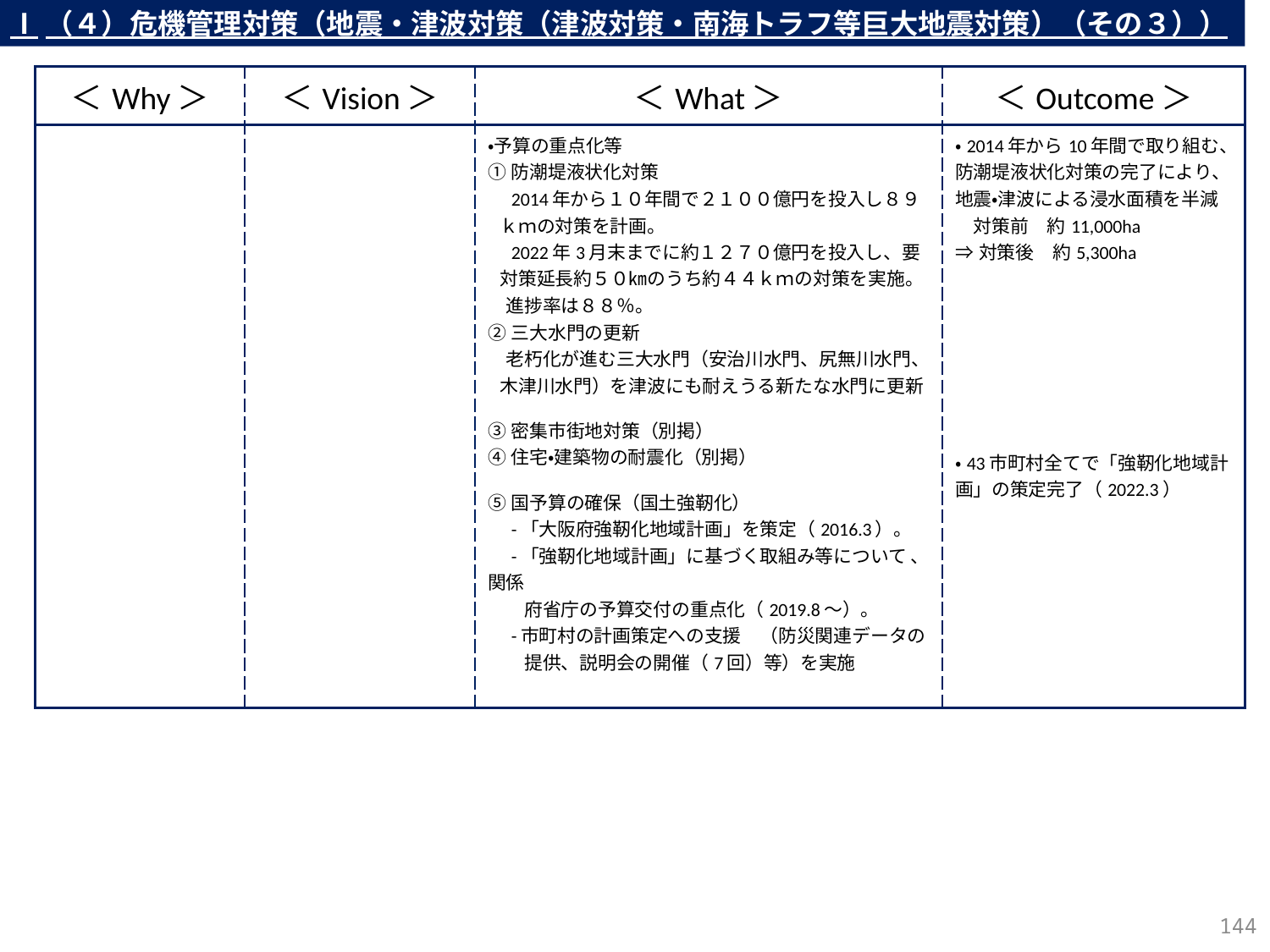

Ⅰ（４）危機管理対策（地震・津波対策（津波対策・南海トラフ等巨大地震対策）（その３））
| ＜Why＞ | ＜Vision＞ | ＜What＞ | ＜Outcome＞ |
| --- | --- | --- | --- |
|  |  | ・予算の重点化等 ①防潮堤液状化対策 　2014年から１０年間で２１００億円を投入し８９ｋｍの対策を計画。 　2022年3月末までに約１２７０億円を投入し、要対策延長約５０㎞のうち約４４ｋｍの対策を実施。 　進捗率は８８％。 ②三大水門の更新 　老朽化が進む三大水門（安治川水門、尻無川水門、木津川水門）を津波にも耐えうる新たな水門に更新 ③密集市街地対策（別掲） ④住宅・建築物の耐震化（別掲） ⑤国予算の確保（国土強靭化） 　-「大阪府強靭化地域計画」を策定（2016.3）。 　-「強靭化地域計画」に基づく取組み等について 、関係 　　府省庁の予算交付の重点化（2019.8～）。 　-市町村の計画策定への支援　（防災関連データの 　　提供、説明会の開催（7回）等）を実施 | ・2014年から10年間で取り組む、防潮堤液状化対策の完了により、地震・津波による浸水面積を半減 　対策前　約11,000ha ⇒対策後　約5,300ha ・43市町村全てで「強靭化地域計画」の策定完了（2022.3） |
144